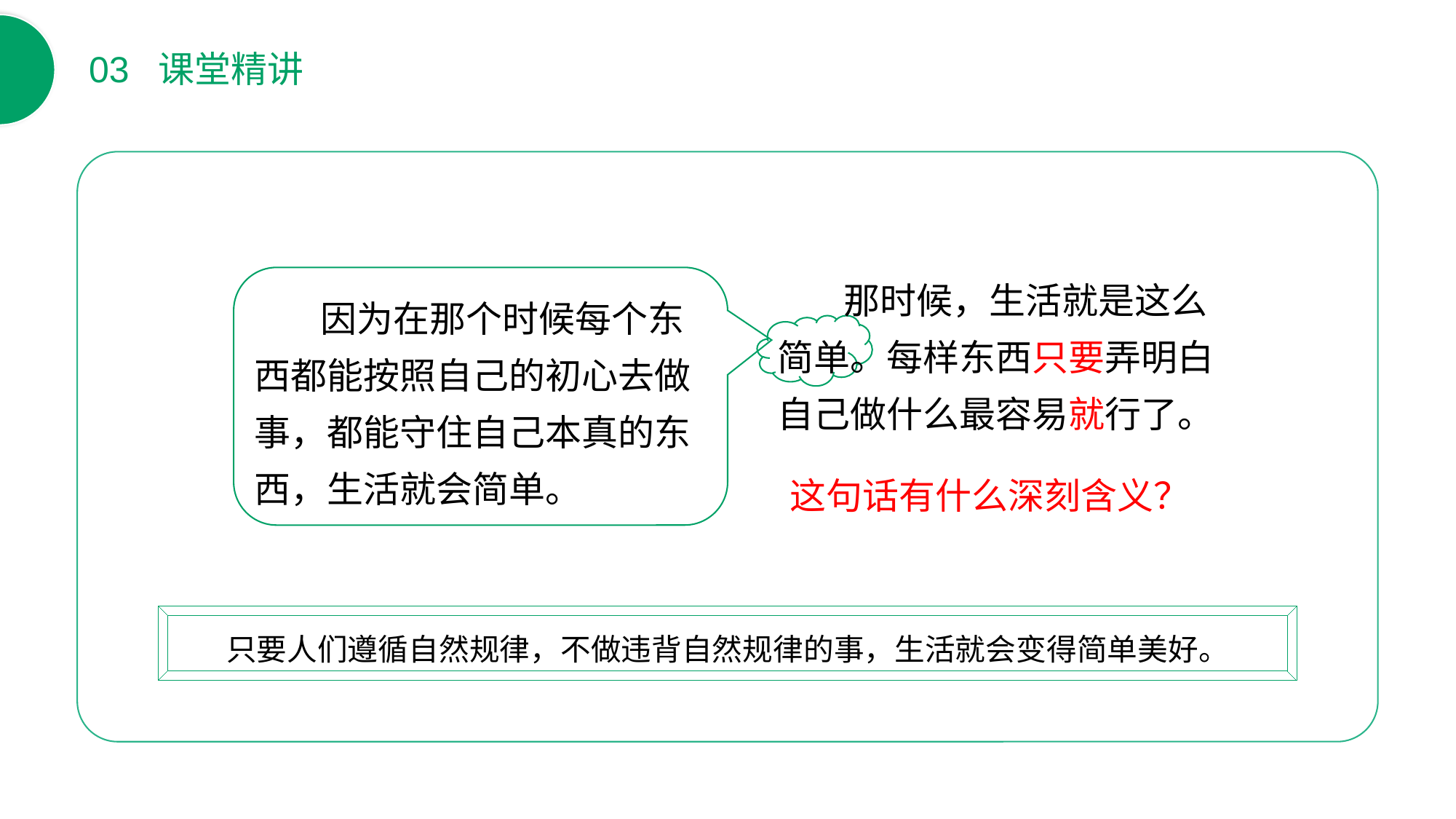

03  课堂精讲
       那时候，生活就是这么简单。每样东西只要弄明白自己做什么最容易就行了。

       因为在那个时候每个东西都能按照自己的初心去做事，都能守住自己本真的东西，生活就会简单。

这句话有什么深刻含义？
只要人们遵循自然规律，不做违背自然规律的事，生活就会变得简单美好。